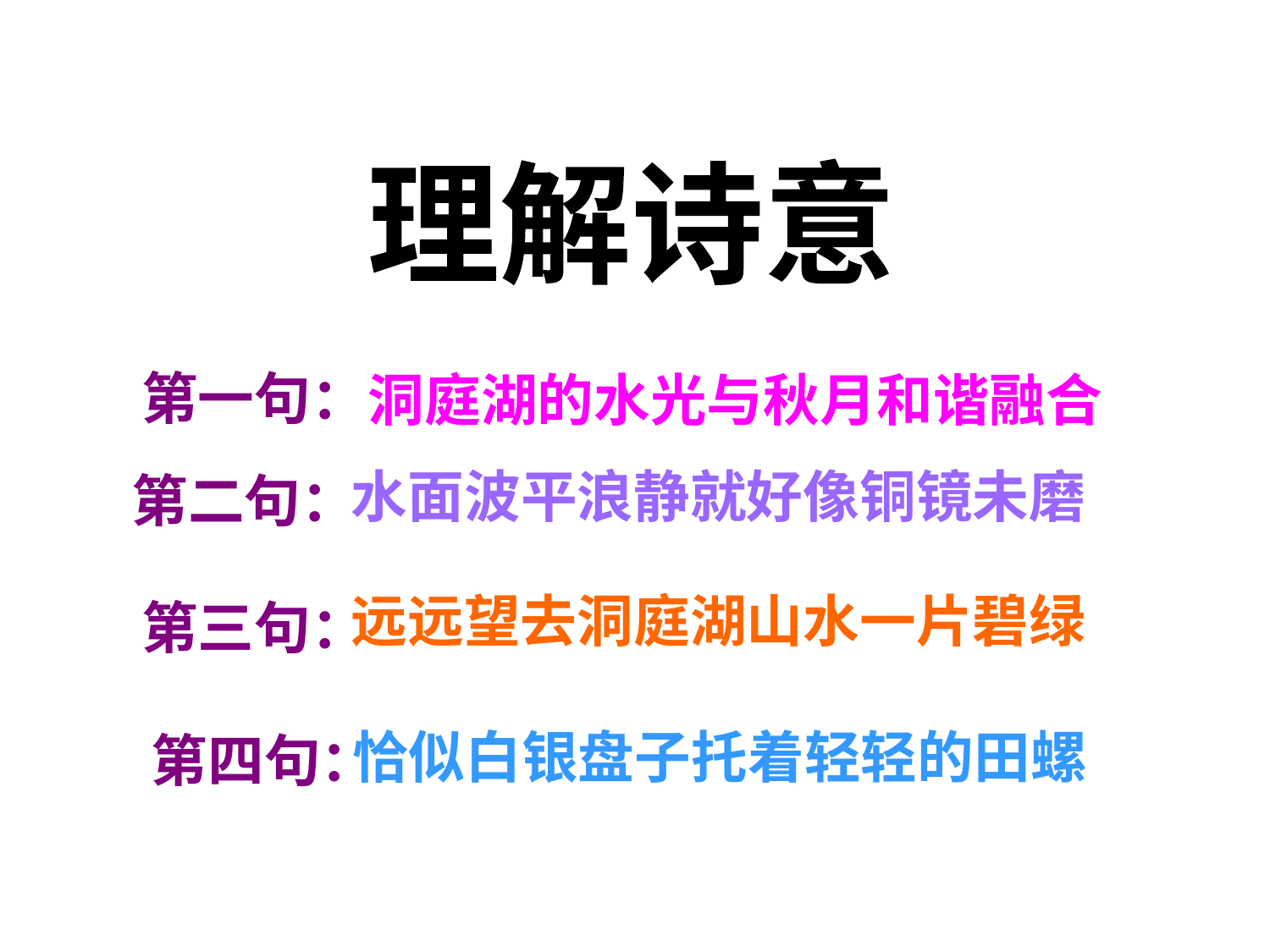

理解诗意
第一句：
洞庭湖的水光与秋月和谐融合

水面波平浪静就好像铜镜未磨

第二句：
远远望去洞庭湖山水一片碧绿

第三句：
恰似白银盘子托着轻轻的田螺
第四句：